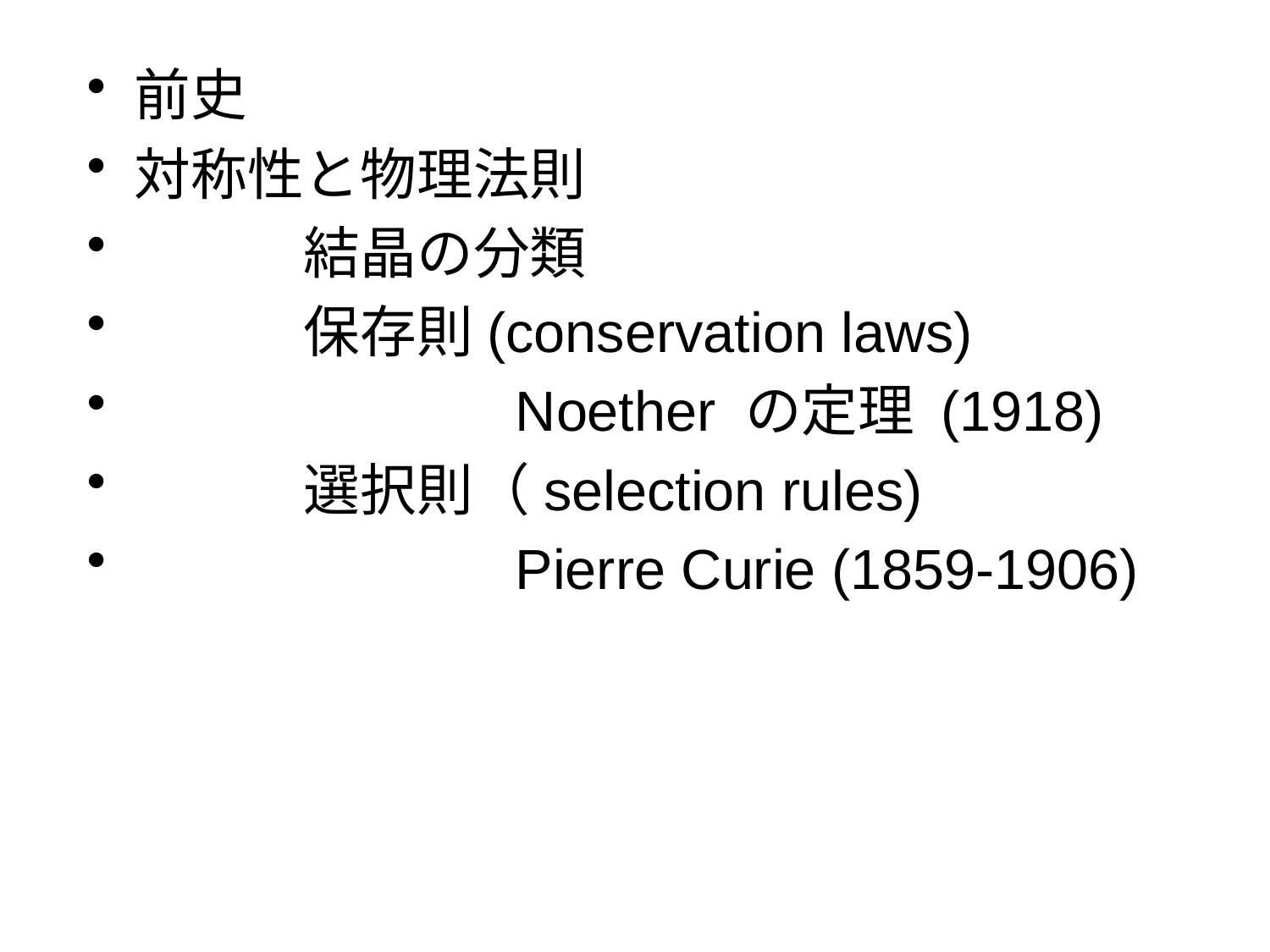

前史
対称性と物理法則
　　　結晶の分類
　　　保存則(conservation laws)
			Noether の定理 (1918)
　　　選択則（selection rules)
  			Pierre Curie (1859-1906)